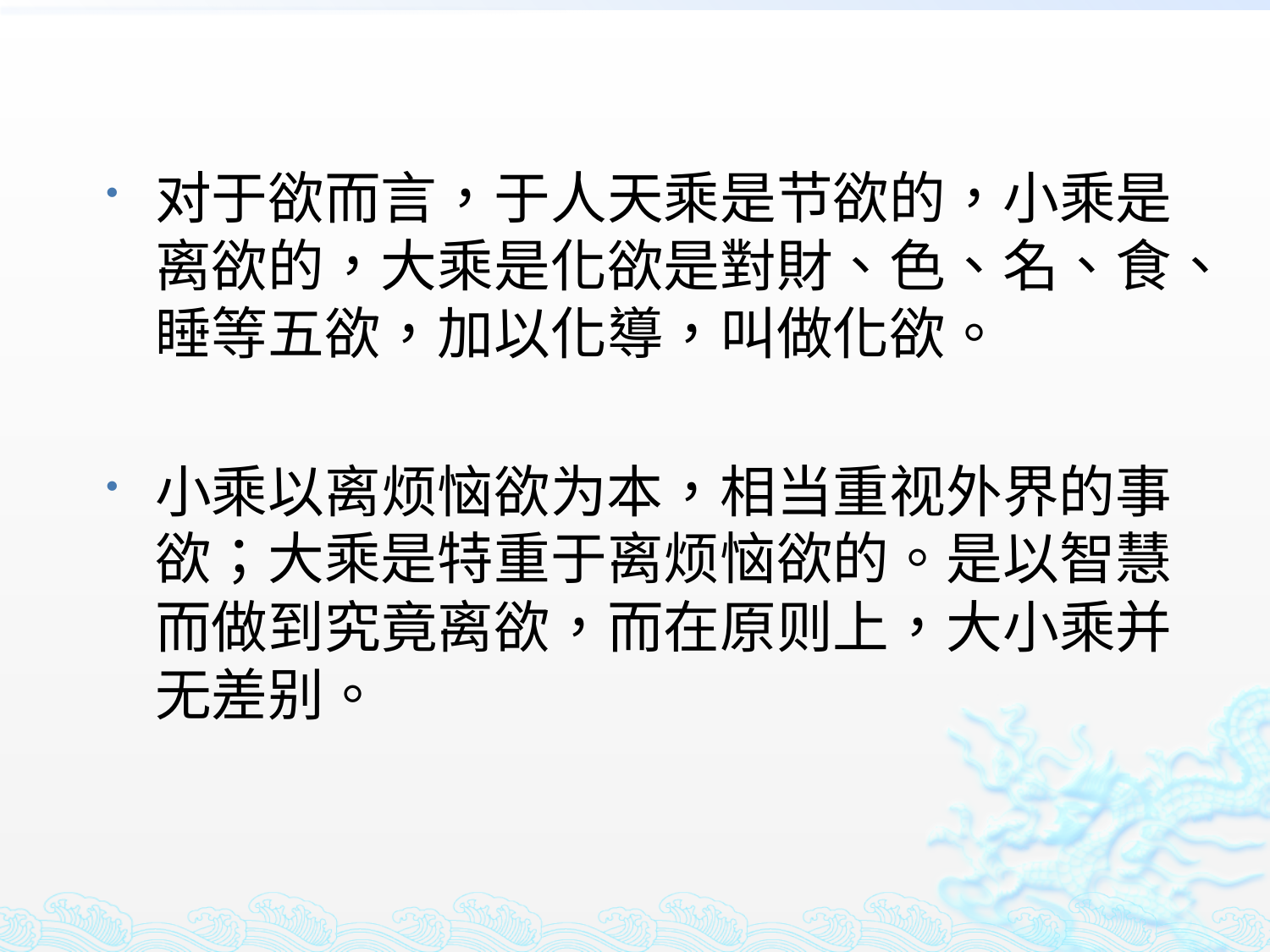

对于欲而言，于人天乘是节欲的，小乘是离欲的，大乘是化欲是對財、色、名、食、睡等五欲，加以化導，叫做化欲。

小乘以离烦恼欲为本，相当重视外界的事欲；大乘是特重于离烦恼欲的。是以智慧而做到究竟离欲，而在原则上，大小乘并无差别。